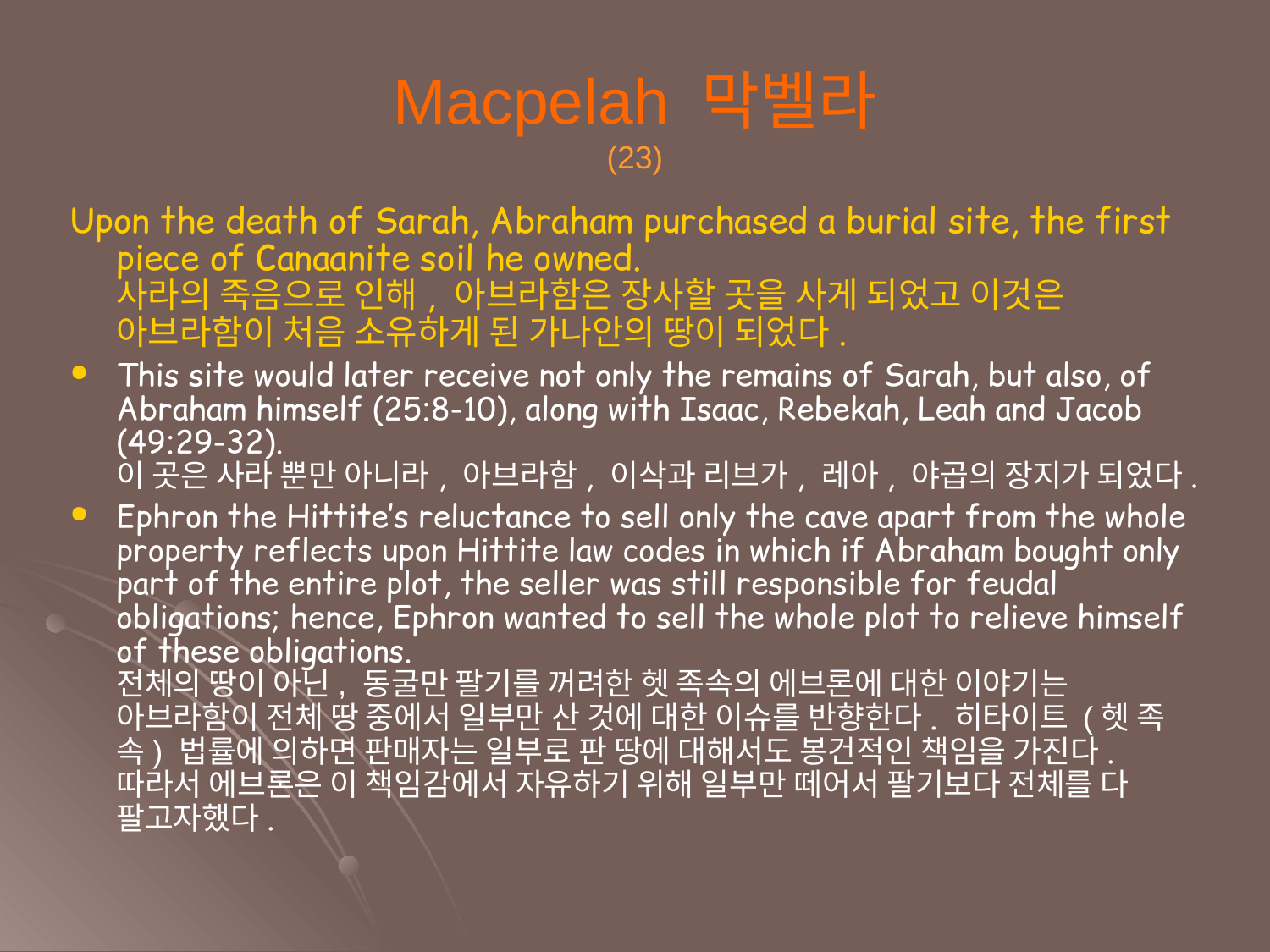

Macpelah 막벨라
(23)
Upon the death of Sarah, Abraham purchased a burial site, the first piece of Canaanite soil he owned.
사라의 죽음으로 인해, 아브라함은 장사할 곳을 사게 되었고 이것은 아브라함이 처음 소유하게 된 가나안의 땅이 되었다.
This site would later receive not only the remains of Sarah, but also, of Abraham himself (25:8-10), along with Isaac, Rebekah, Leah and Jacob (49:29-32).
이 곳은 사라 뿐만 아니라, 아브라함, 이삭과 리브가, 레아, 야곱의 장지가 되었다.
Ephron the Hittite’s reluctance to sell only the cave apart from the whole property reflects upon Hittite law codes in which if Abraham bought only part of the entire plot, the seller was still responsible for feudal obligations; hence, Ephron wanted to sell the whole plot to relieve himself of these obligations.
전체의 땅이 아닌, 동굴만 팔기를 꺼려한 헷 족속의 에브론에 대한 이야기는 아브라함이 전체 땅 중에서 일부만 산 것에 대한 이슈를 반향한다. 히타이트 (헷 족속) 법률에 의하면 판매자는 일부로 판 땅에 대해서도 봉건적인 책임을 가진다. 따라서 에브론은 이 책임감에서 자유하기 위해 일부만 떼어서 팔기보다 전체를 다 팔고자했다.